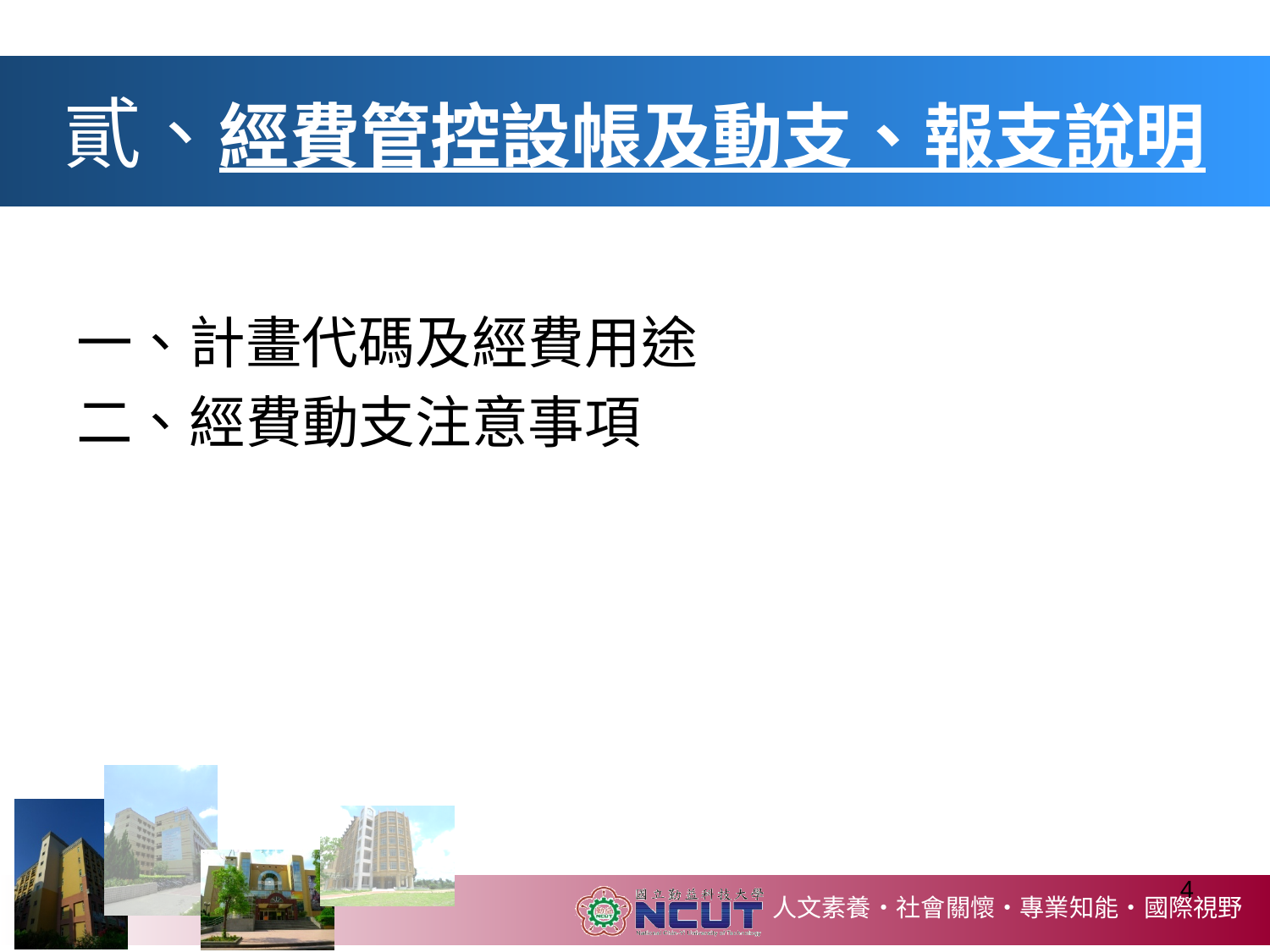

# 貳、經費管控設帳及動支、報支說明

一、計畫代碼及經費用途
二、經費動支注意事項

4